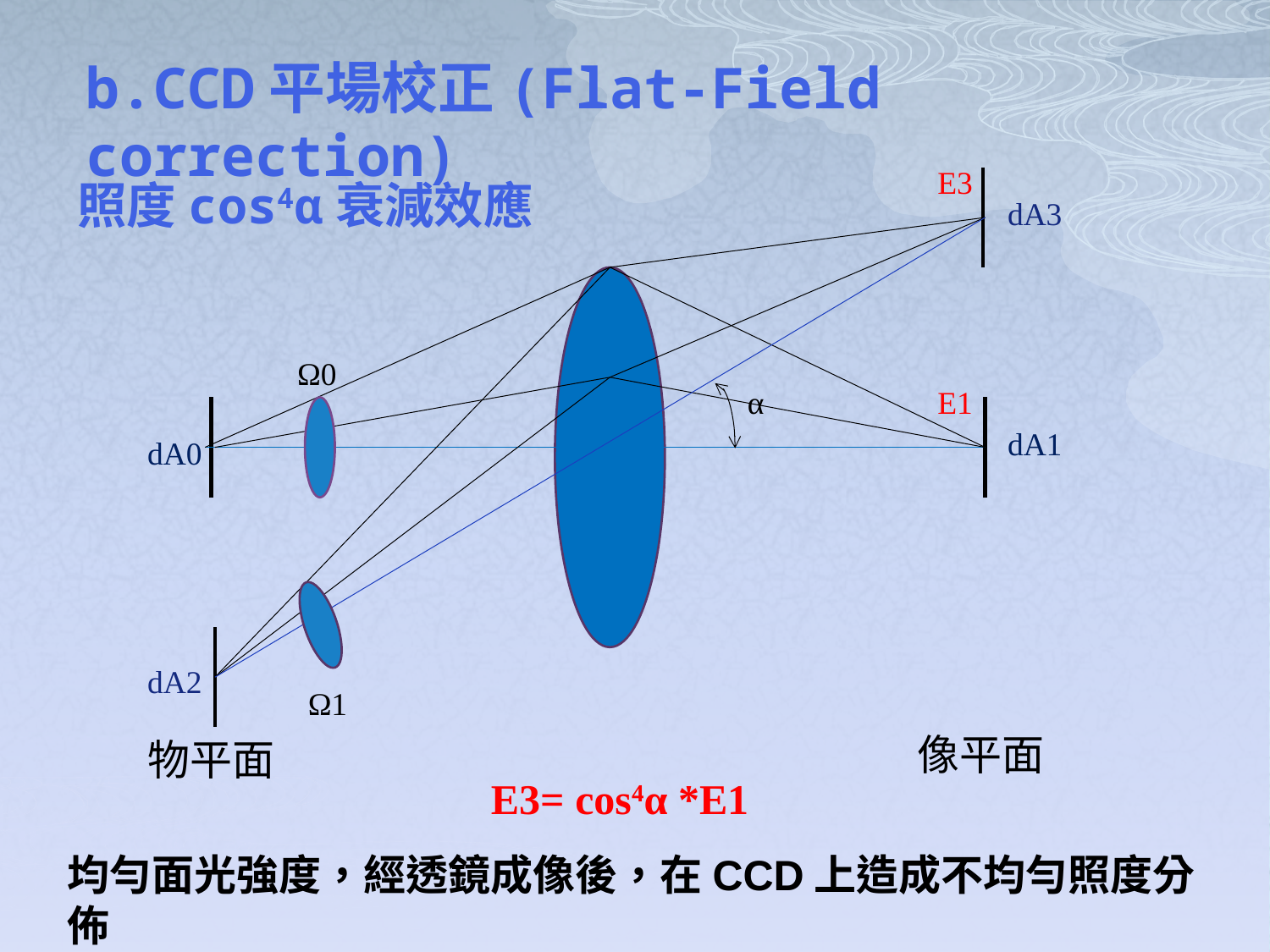

# b.CCD平場校正(Flat-Field correction)
E3
照度cos4α衰減效應
dA3

Ω0
α
E1

dA1
dA0

dA2
Ω1
像平面
物平面
E3= cos4α *E1
均勻面光強度，經透鏡成像後，在CCD上造成不均勻照度分佈